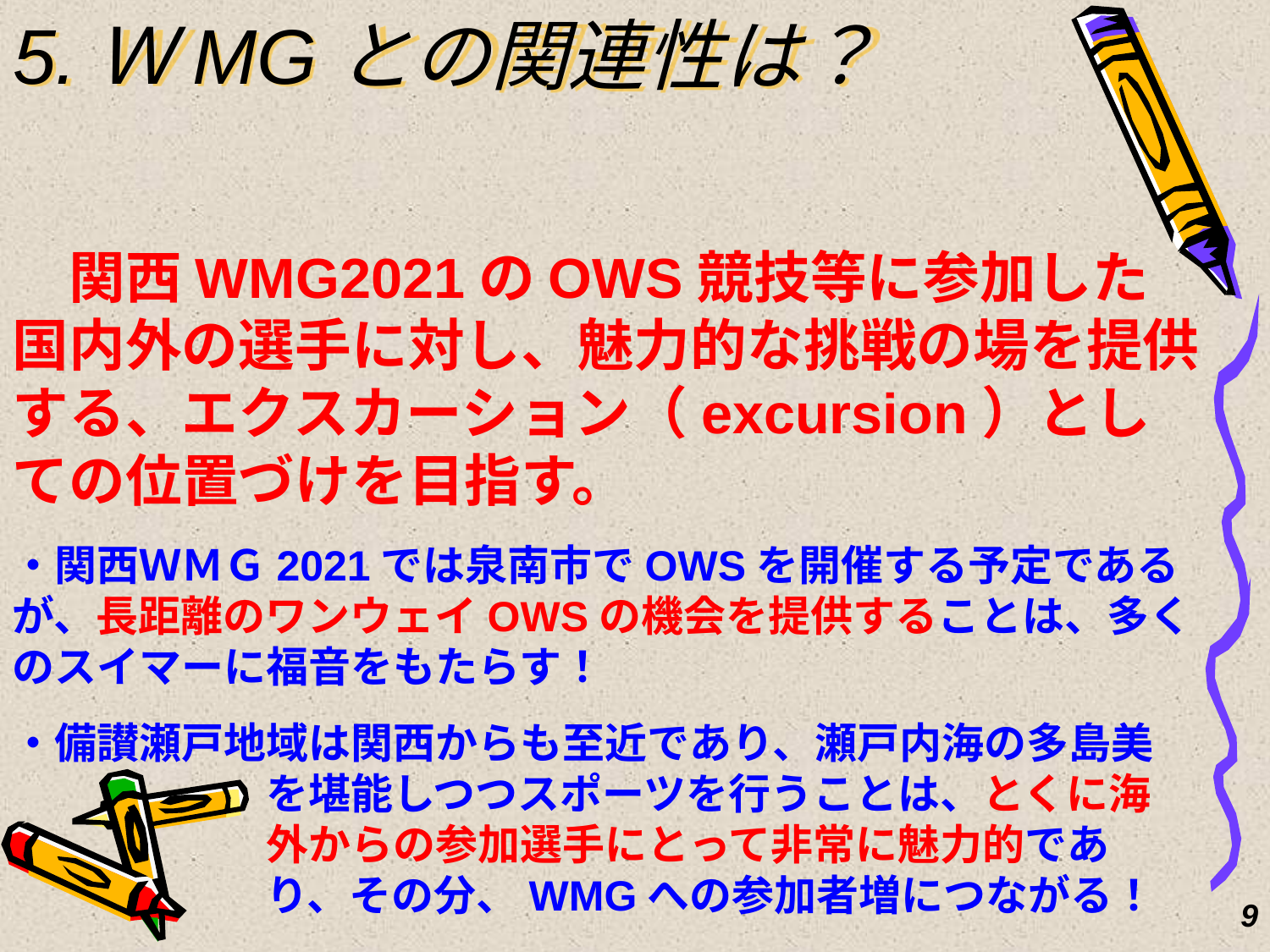

5.ＷMGとの関連性は？
　関西WMG2021のOWS競技等に参加した国内外の選手に対し、魅力的な挑戦の場を提供する、エクスカーション（excursion）としての位置づけを目指す。

・関西ＷＭＧ2021では泉南市でOWSを開催する予定であるが、長距離のワンウェイOWSの機会を提供することは、多くのスイマーに福音をもたらす！

・備讃瀬戸地域は関西からも至近であり、瀬戸内海の多島美
　　　　　　を堪能しつつスポーツを行うことは、とくに海
　　　　　　外からの参加選手にとって非常に魅力的であ
　　　　　　り、その分、WMGへの参加者増につながる！

9